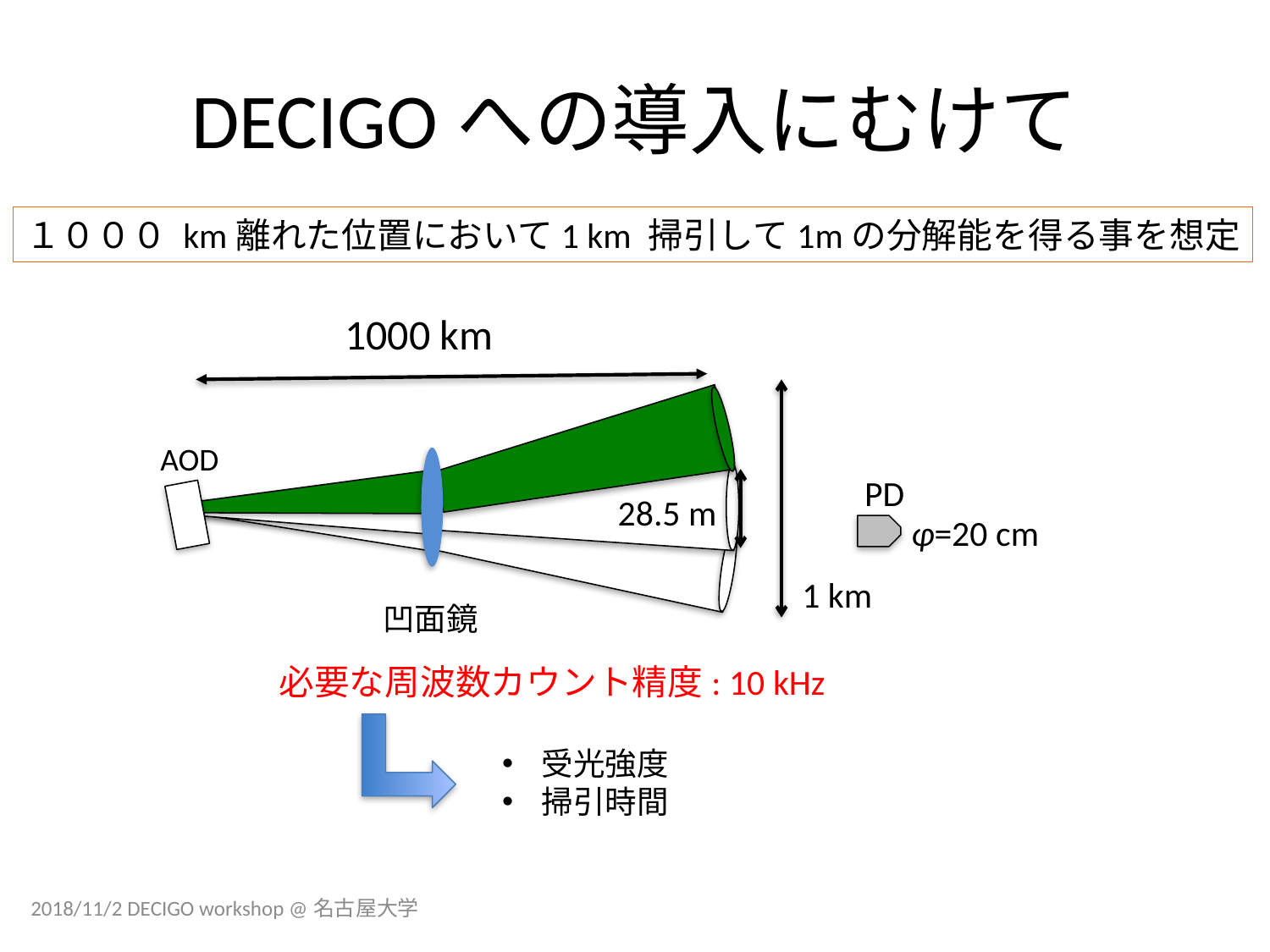

# DECIGOへの導入にむけて
１０００ km離れた位置において1 km 掃引して1mの分解能を得る事を想定
1000 km

AOD

PD

28.5 m

φ=20 cm

1 km
必要な周波数カウント精度: 10 kHz
凹面鏡

受光強度
掃引時間
2018/11/2 DECIGO workshop @名古屋大学